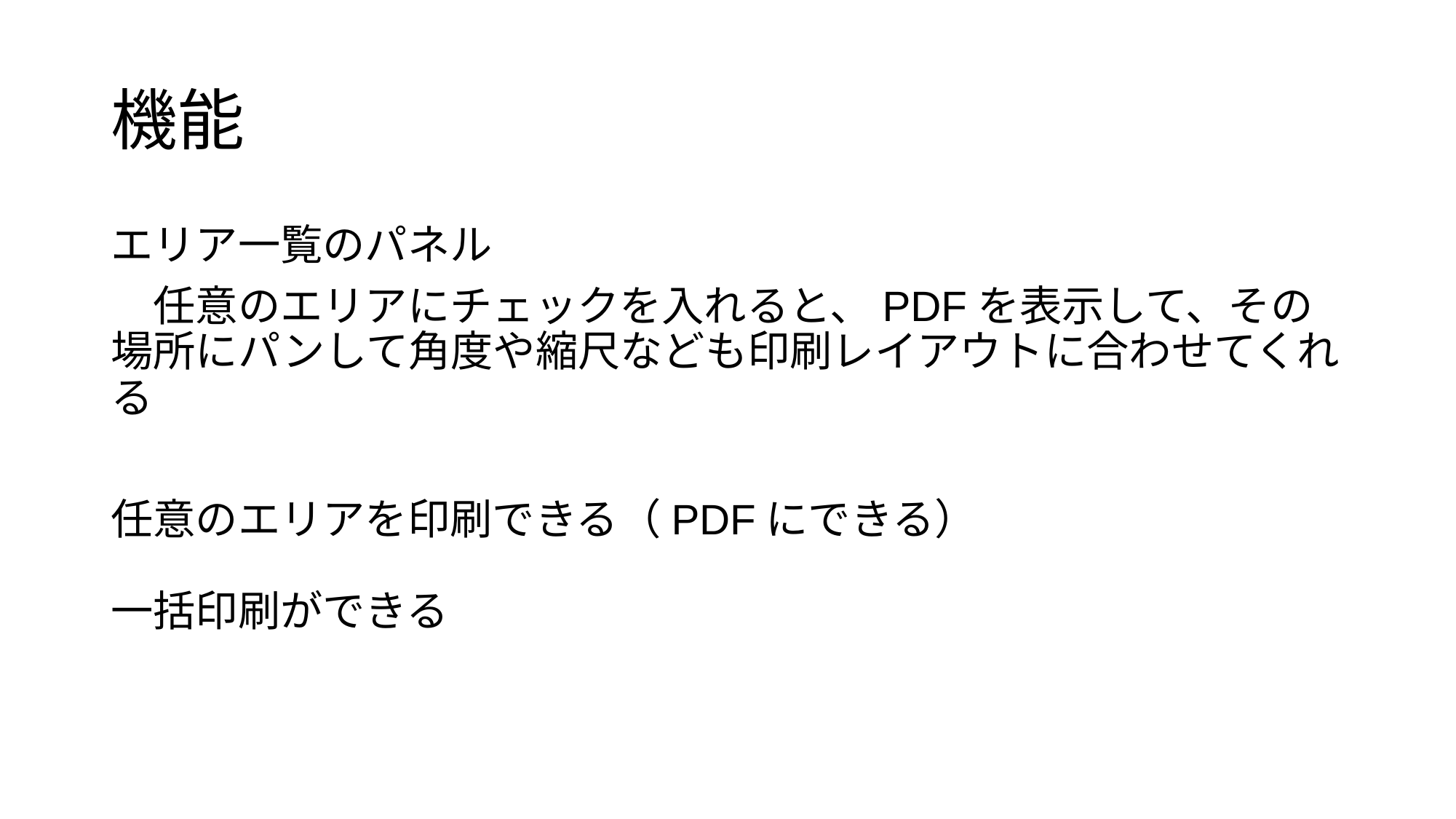

# 機能
エリア一覧のパネル
　任意のエリアにチェックを入れると、PDFを表示して、その場所にパンして角度や縮尺なども印刷レイアウトに合わせてくれる

任意のエリアを印刷できる（PDFにできる）
一括印刷ができる